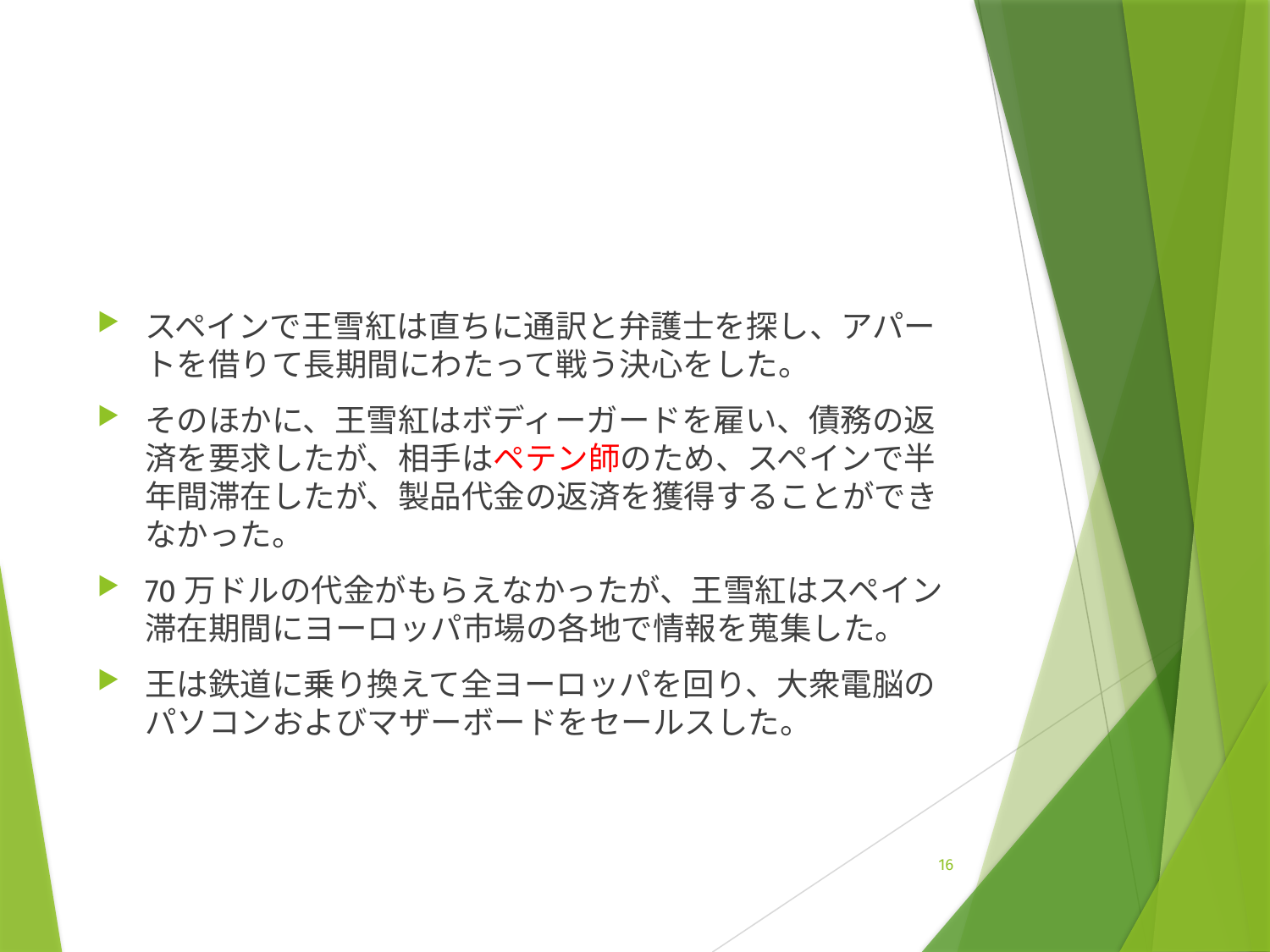

#
スペインで王雪紅は直ちに通訳と弁護士を探し、アパートを借りて長期間にわたって戦う決心をした。
そのほかに、王雪紅はボディーガードを雇い、債務の返済を要求したが、相手はペテン師のため、スペインで半年間滞在したが、製品代金の返済を獲得することができなかった。
70万ドルの代金がもらえなかったが、王雪紅はスペイン滞在期間にヨーロッパ市場の各地で情報を蒐集した。
王は鉄道に乗り換えて全ヨーロッパを回り、大衆電脳のパソコンおよびマザーボードをセールスした。

16